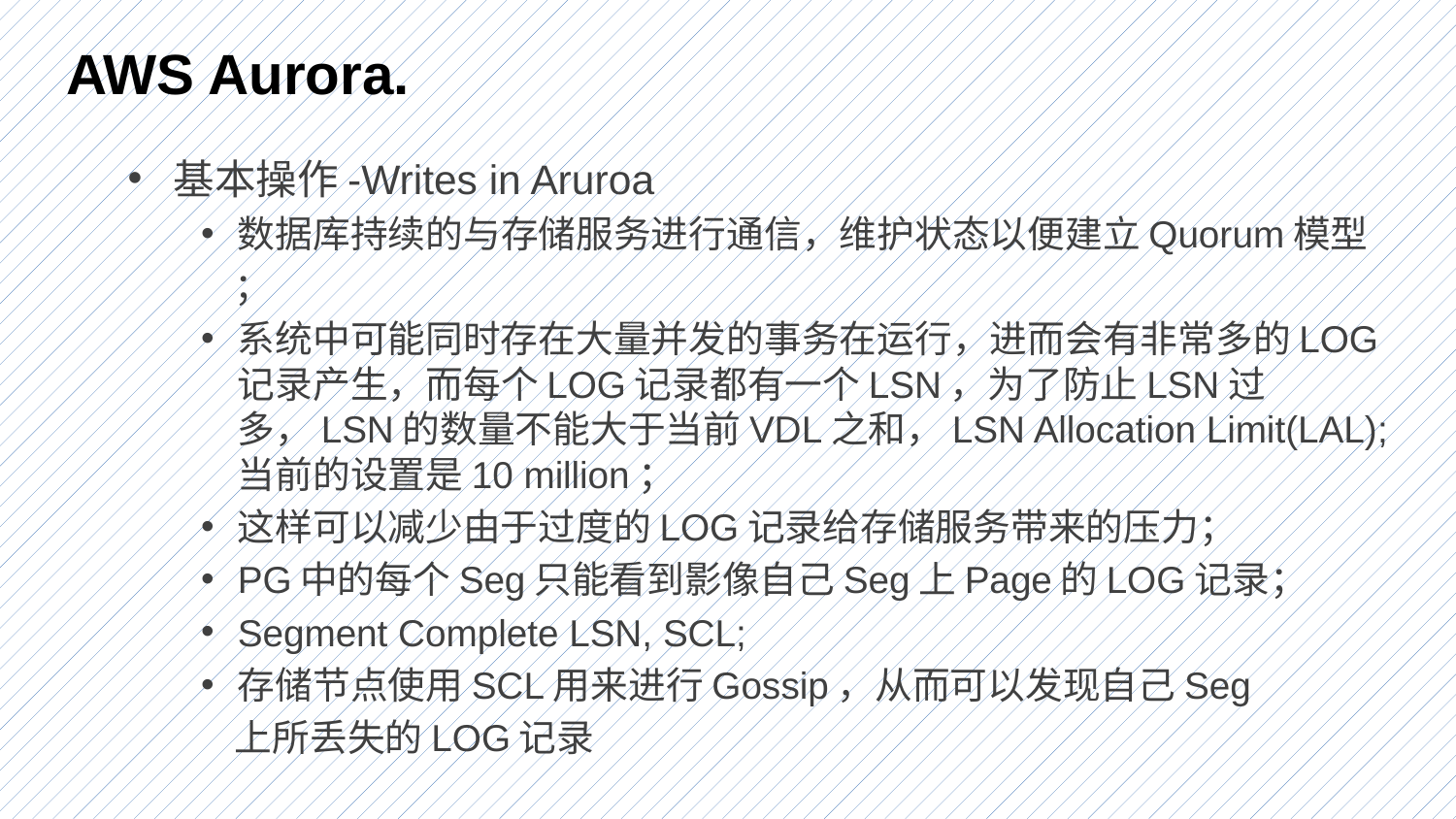

# AWS Aurora.
基本操作-Writes in Aruroa
数据库持续的与存储服务进行通信，维护状态以便建立Quorum模型
   ；
系统中可能同时存在大量并发的事务在运行，进而会有非常多的LOG记录产生，而每个LOG记录都有一个LSN，为了防止LSN过多，LSN的数量不能大于当前VDL之和，LSN Allocation Limit(LAL); 当前的设置是10 million；
这样可以减少由于过度的LOG记录给存储服务带来的压力；
PG中的每个Seg只能看到影像自己Seg上Page的LOG记录；
Segment Complete LSN, SCL;
存储节点使用SCL用来进行Gossip，从而可以发现自己Seg
   上所丢失的LOG记录